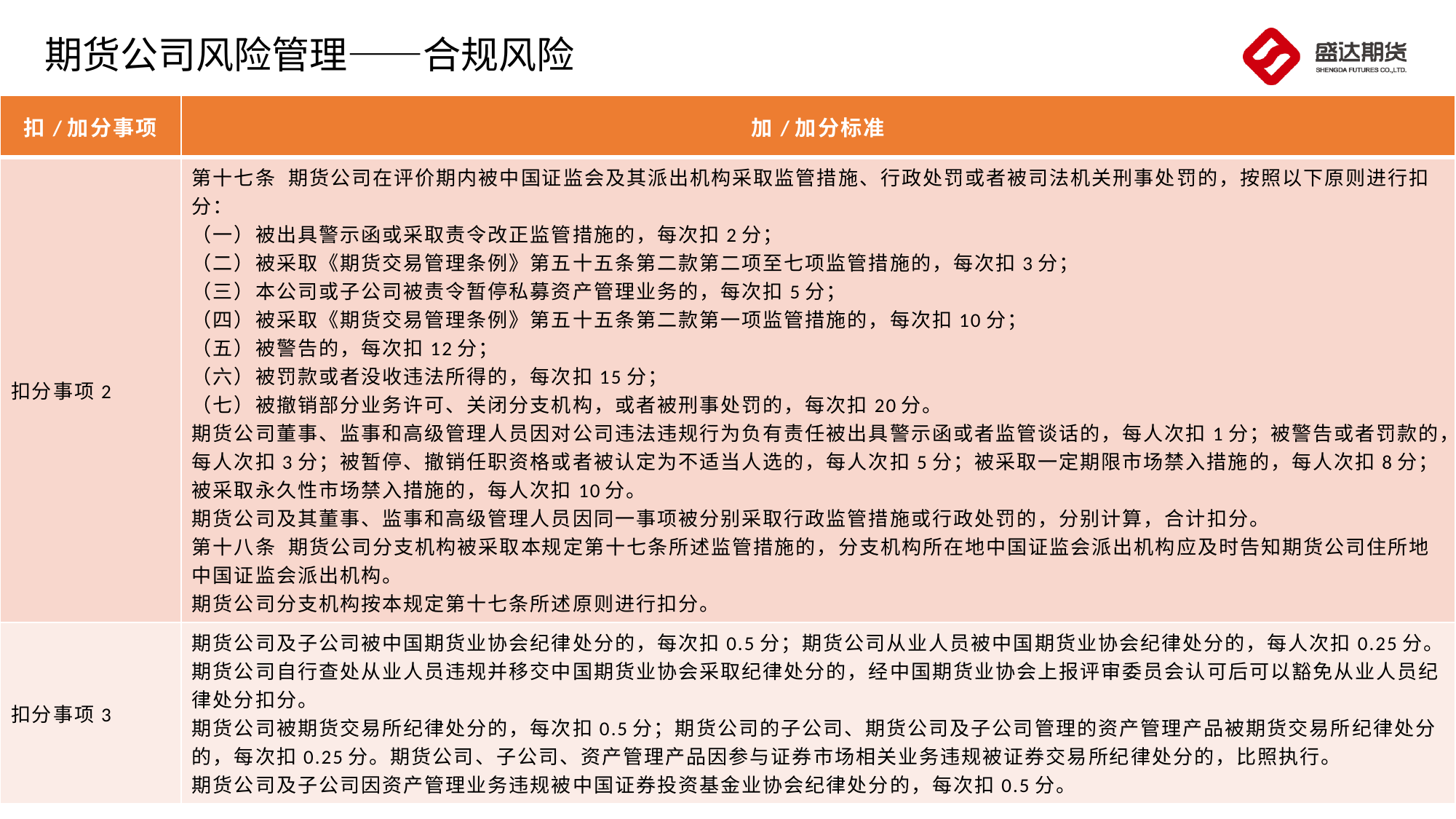

# 期货公司风险管理——合规风险
| 扣/加分事项 | 加/加分标准 |
| --- | --- |
| 扣分事项2 | 第十七条 期货公司在评价期内被中国证监会及其派出机构采取监管措施、行政处罚或者被司法机关刑事处罚的，按照以下原则进行扣分： （一）被出具警示函或采取责令改正监管措施的，每次扣2分； （二）被采取《期货交易管理条例》第五十五条第二款第二项至七项监管措施的，每次扣3分； （三）本公司或子公司被责令暂停私募资产管理业务的，每次扣5分； （四）被采取《期货交易管理条例》第五十五条第二款第一项监管措施的，每次扣10分； （五）被警告的，每次扣12分； （六）被罚款或者没收违法所得的，每次扣15分； （七）被撤销部分业务许可、关闭分支机构，或者被刑事处罚的，每次扣20分。 期货公司董事、监事和高级管理人员因对公司违法违规行为负有责任被出具警示函或者监管谈话的，每人次扣1分；被警告或者罚款的，每人次扣3分；被暂停、撤销任职资格或者被认定为不适当人选的，每人次扣5分；被采取一定期限市场禁入措施的，每人次扣8分；被采取永久性市场禁入措施的，每人次扣10分。 期货公司及其董事、监事和高级管理人员因同一事项被分别采取行政监管措施或行政处罚的，分别计算，合计扣分。 第十八条 期货公司分支机构被采取本规定第十七条所述监管措施的，分支机构所在地中国证监会派出机构应及时告知期货公司住所地中国证监会派出机构。 期货公司分支机构按本规定第十七条所述原则进行扣分。 |
| 扣分事项3 | 期货公司及子公司被中国期货业协会纪律处分的，每次扣0.5分；期货公司从业人员被中国期货业协会纪律处分的，每人次扣0.25分。期货公司自行查处从业人员违规并移交中国期货业协会采取纪律处分的，经中国期货业协会上报评审委员会认可后可以豁免从业人员纪律处分扣分。 期货公司被期货交易所纪律处分的，每次扣0.5分；期货公司的子公司、期货公司及子公司管理的资产管理产品被期货交易所纪律处分的，每次扣0.25分。期货公司、子公司、资产管理产品因参与证券市场相关业务违规被证券交易所纪律处分的，比照执行。 期货公司及子公司因资产管理业务违规被中国证券投资基金业协会纪律处分的，每次扣0.5分。 |